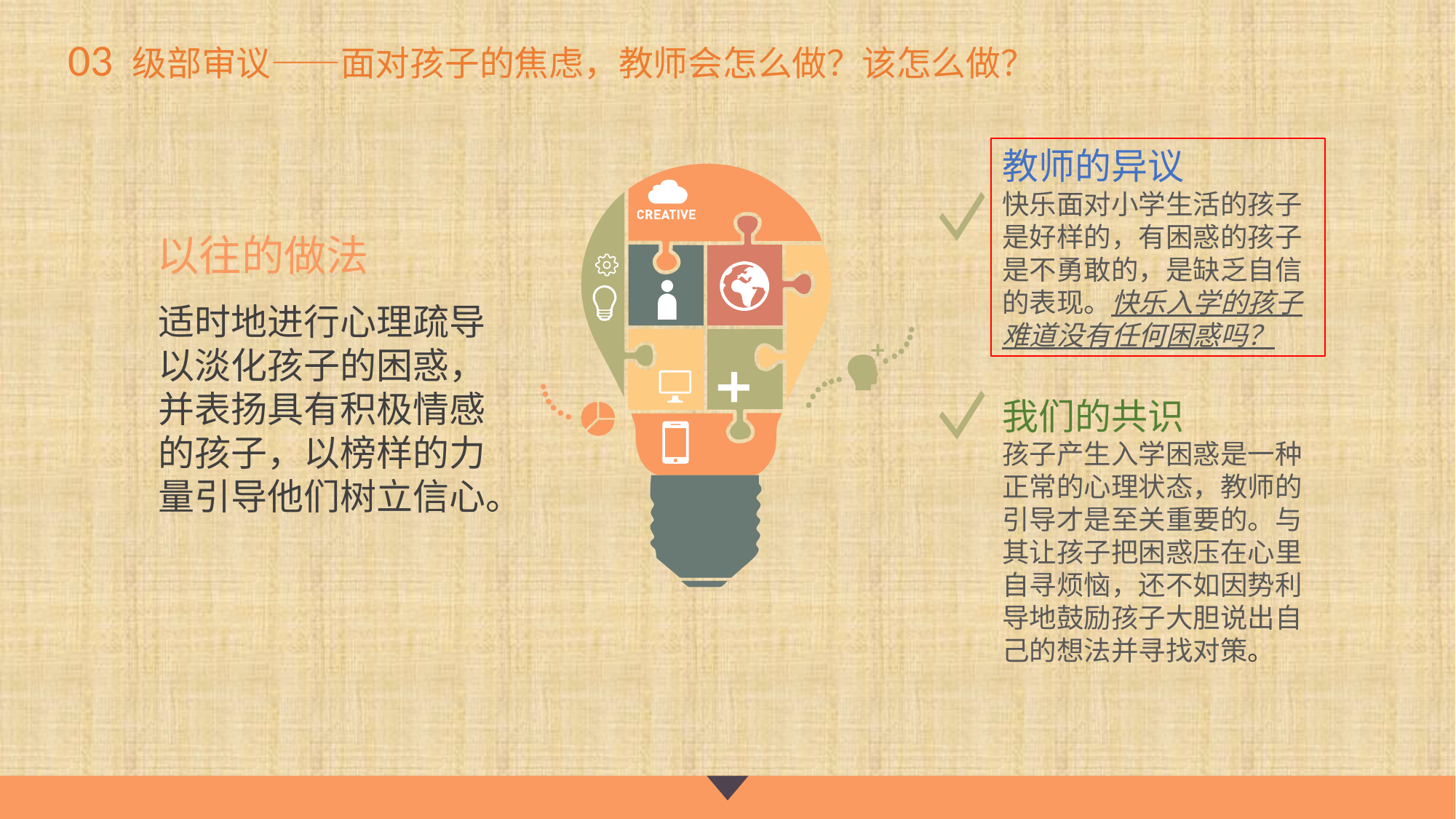

# 03 级部审议——面对孩子的焦虑，教师会怎么做？该怎么做？
教师的异议
快乐面对小学生活的孩子是好样的，有困惑的孩子是不勇敢的，是缺乏自信的表现。快乐入学的孩子难道没有任何困惑吗？

以往的做法
适时地进行心理疏导以淡化孩子的困惑，并表扬具有积极情感的孩子，以榜样的力量引导他们树立信心。
我们的共识
孩子产生入学困惑是一种正常的心理状态，教师的引导才是至关重要的。与其让孩子把困惑压在心里自寻烦恼，还不如因势利导地鼓励孩子大胆说出自己的想法并寻找对策。